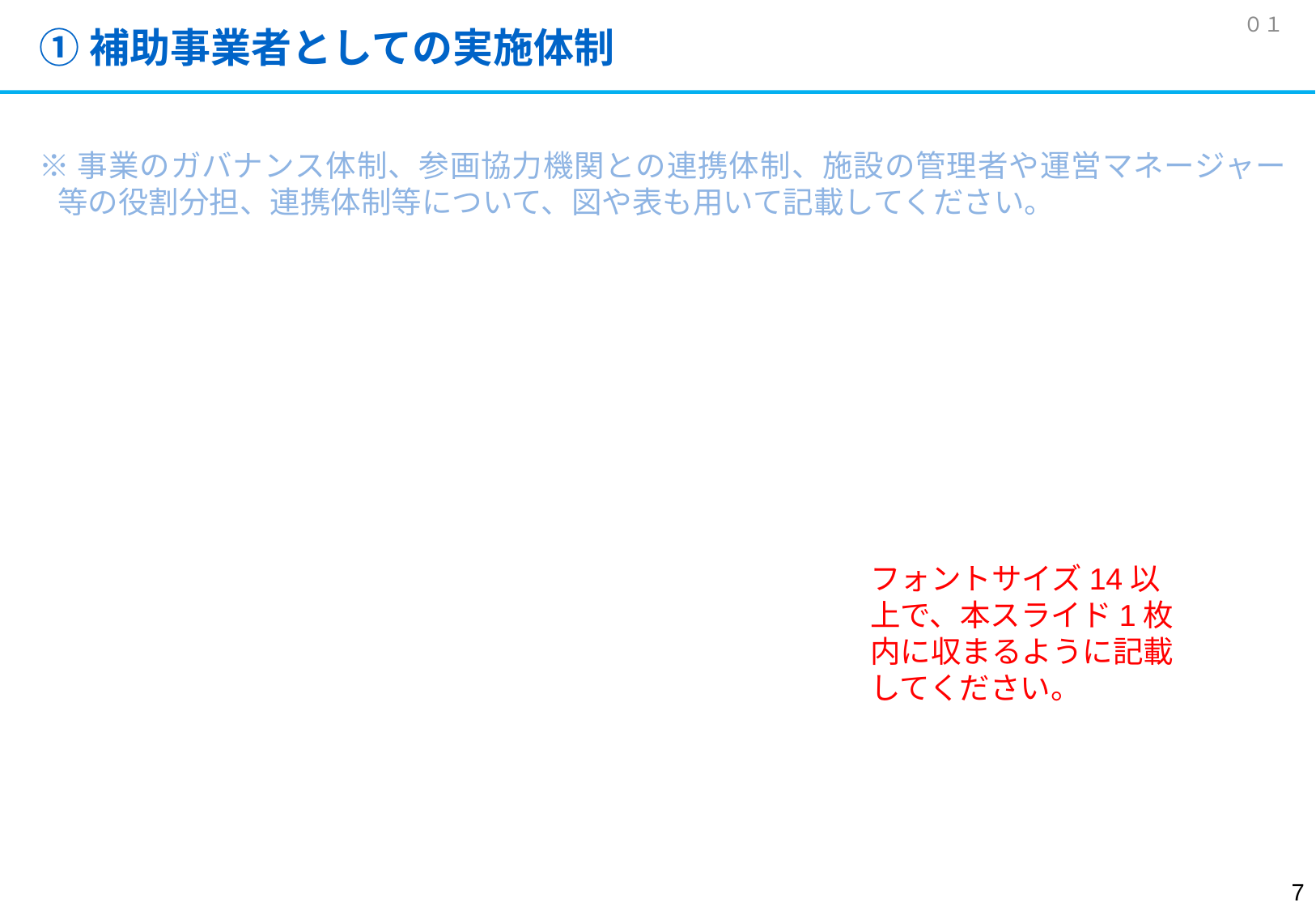

０１
# ①補助事業者としての実施体制
※事業のガバナンス体制、参画協力機関との連携体制、施設の管理者や運営マネージャー等の役割分担、連携体制等について、図や表も用いて記載してください。
フォントサイズ14以上で、本スライド1枚内に収まるように記載してください。
7